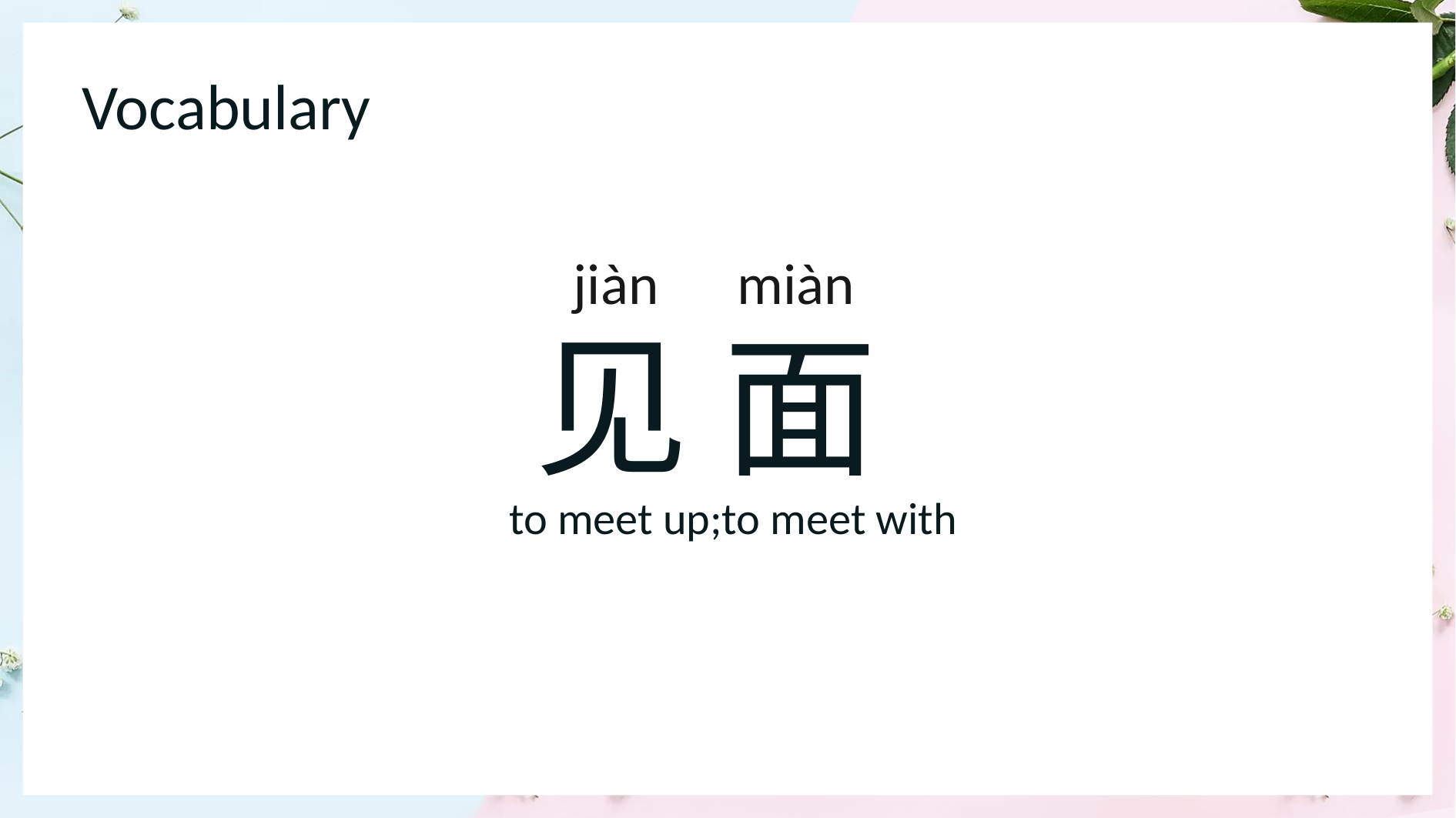

Vocabulary
     jiàn      miàn
见 面
1
    to meet up;to meet with